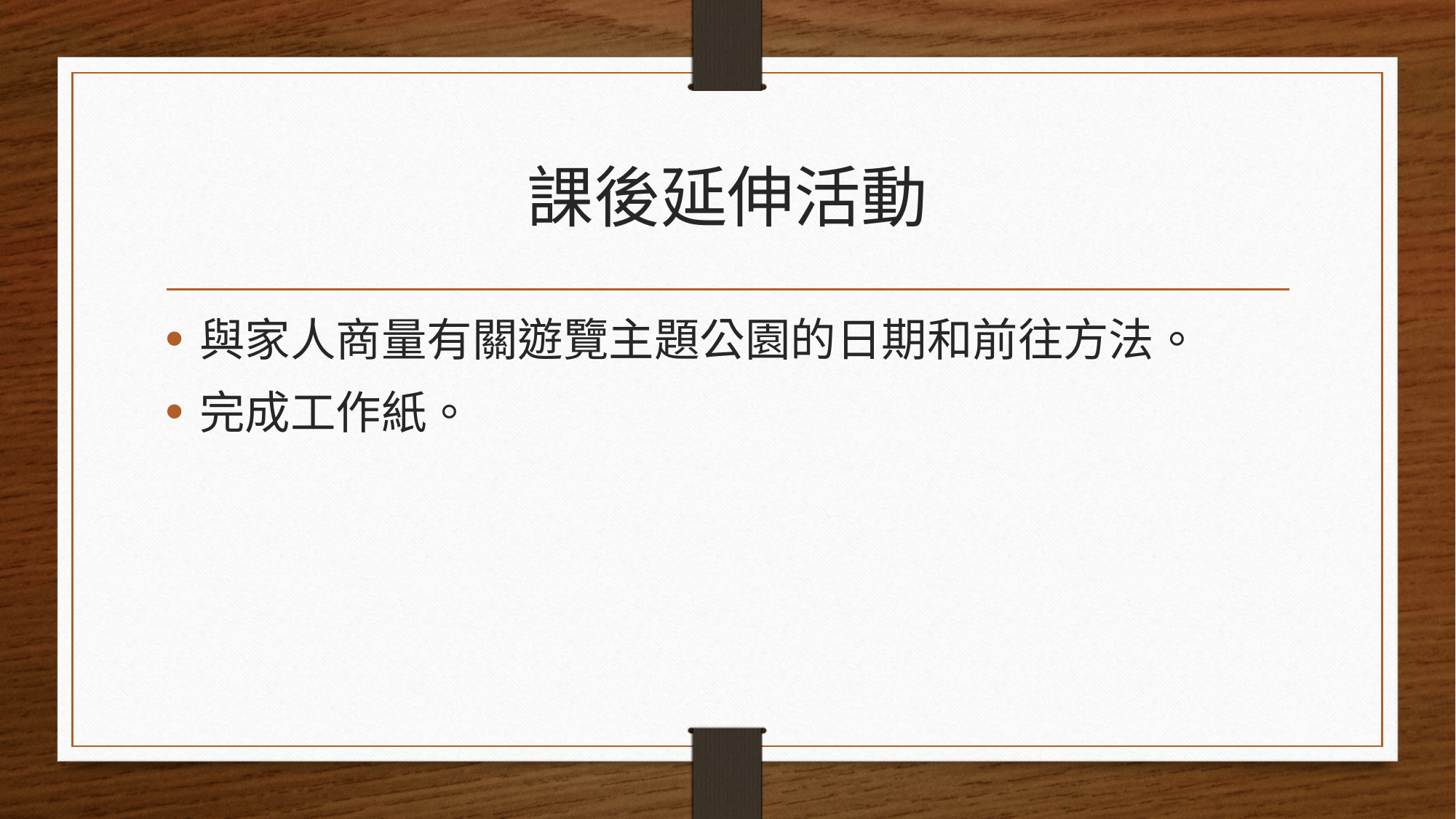

# 課後延伸活動
與家人商量有關遊覽主題公園的日期和前往方法。
完成工作紙。